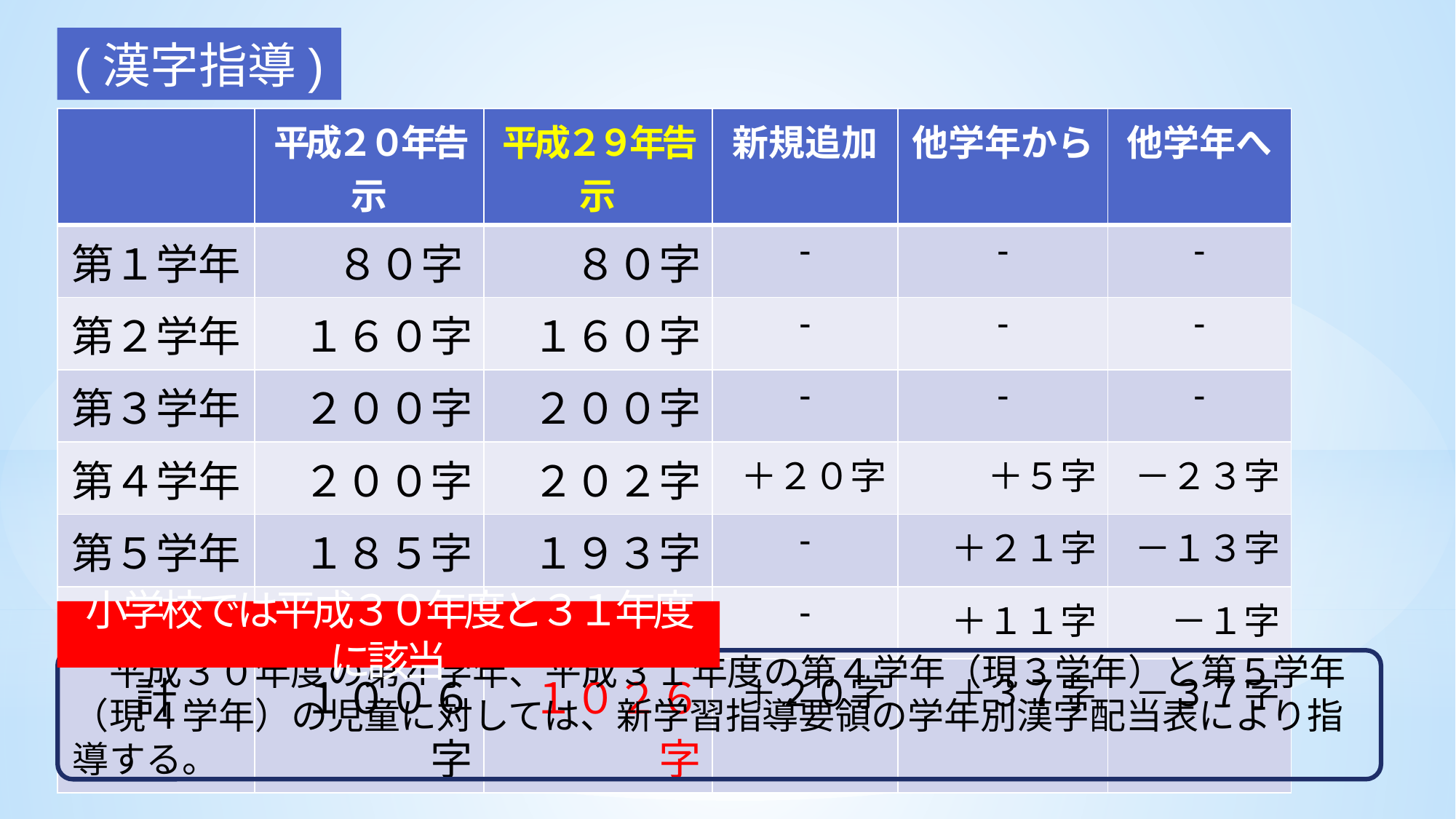

(漢字指導)
|  | 平成２０年告示 | 平成２９年告示 | 新規追加 | 他学年から | 他学年へ |
| --- | --- | --- | --- | --- | --- |
| 第１学年 | ８０字 | ８０字 | - | - | - |
| 第２学年 | １６０字 | １６０字 | - | - | - |
| 第３学年 | ２００字 | ２００字 | - | - | - |
| 第４学年 | ２００字 | ２０２字 | ＋２０字 | ＋５字 | －２３字 |
| 第５学年 | １８５字 | １９３字 | - | ＋２１字 | －１３字 |
| 第６学年 | １８１字 | １９１字 | - | ＋１１字 | －１字 |
| 計 | １００６字 | １０２６字 | ＋２０字 | ＋３７字 | －３７字 |
小学校では平成３０年度と３１年度に該当
　平成３０年度の第４学年、平成３１年度の第４学年（現３学年）と第５学年（現４学年）の児童に対しては、新学習指導要領の学年別漢字配当表により指導する。